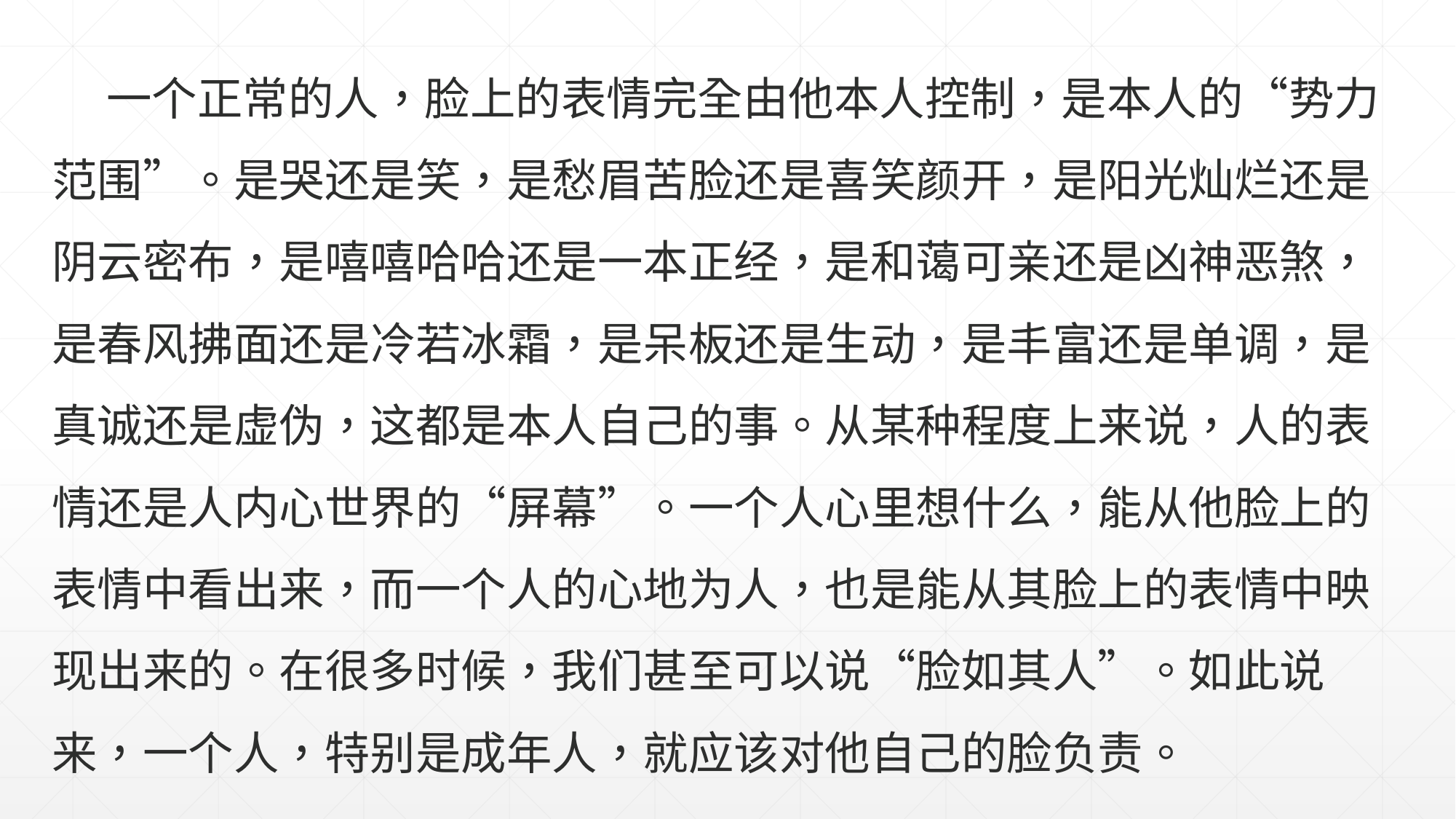

一个正常的人，脸上的表情完全由他本人控制，是本人的“势力范围”。是哭还是笑，是愁眉苦脸还是喜笑颜开，是阳光灿烂还是阴云密布，是嘻嘻哈哈还是一本正经，是和蔼可亲还是凶神恶煞，是春风拂面还是冷若冰霜，是呆板还是生动，是丰富还是单调，是真诚还是虚伪，这都是本人自己的事。从某种程度上来说，人的表情还是人内心世界的“屏幕”。一个人心里想什么，能从他脸上的表情中看出来，而一个人的心地为人，也是能从其脸上的表情中映现出来的。在很多时候，我们甚至可以说“脸如其人”。如此说来，一个人，特别是成年人，就应该对他自己的脸负责。